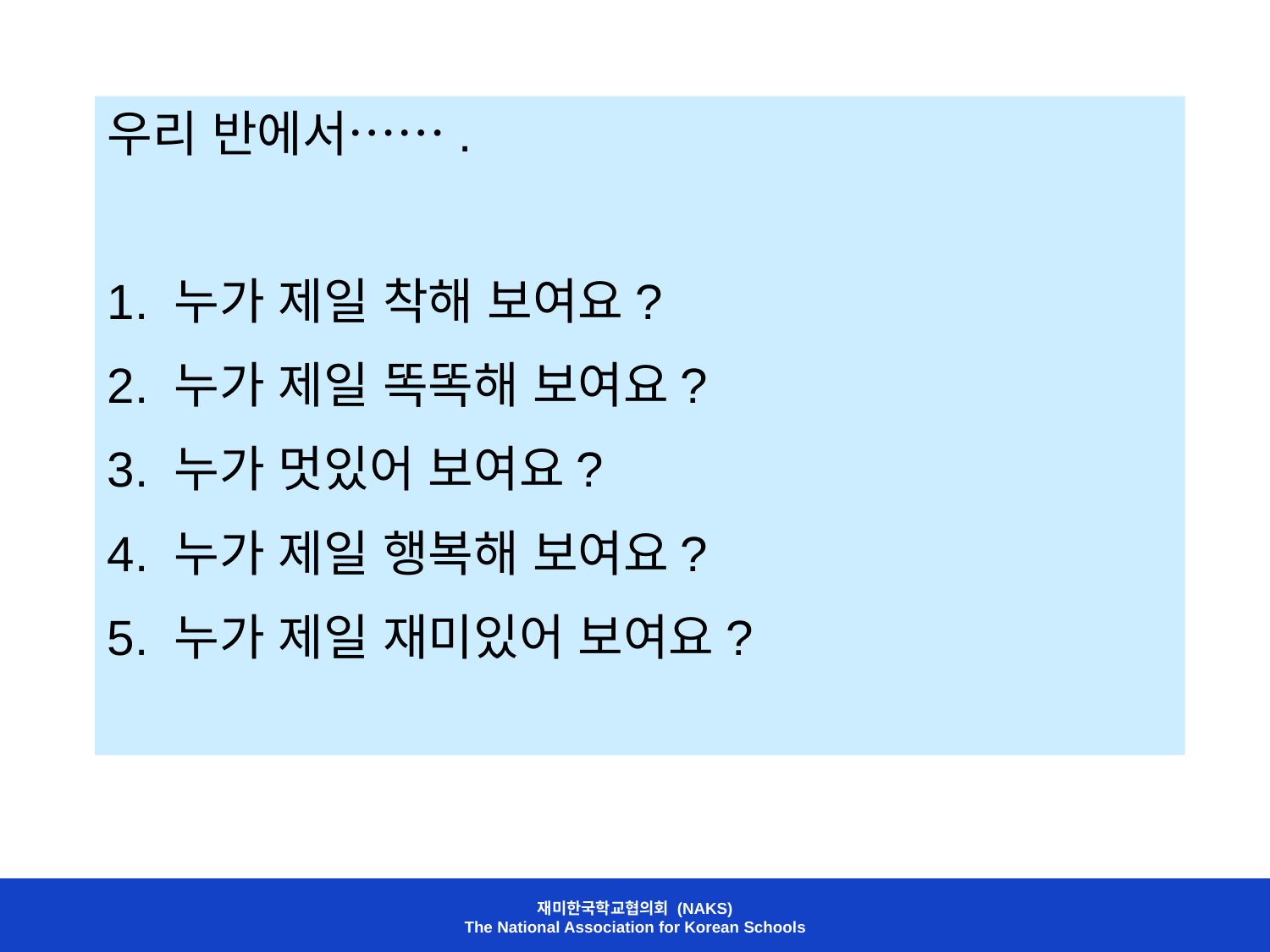

우리 반에서…….

1. 누가 제일 착해 보여요?
2. 누가 제일 똑똑해 보여요?
3. 누가 멋있어 보여요?
4. 누가 제일 행복해 보여요?
5. 누가 제일 재미있어 보여요?

재미한국학교협의회 (NAKS)
The National Association for Korean Schools